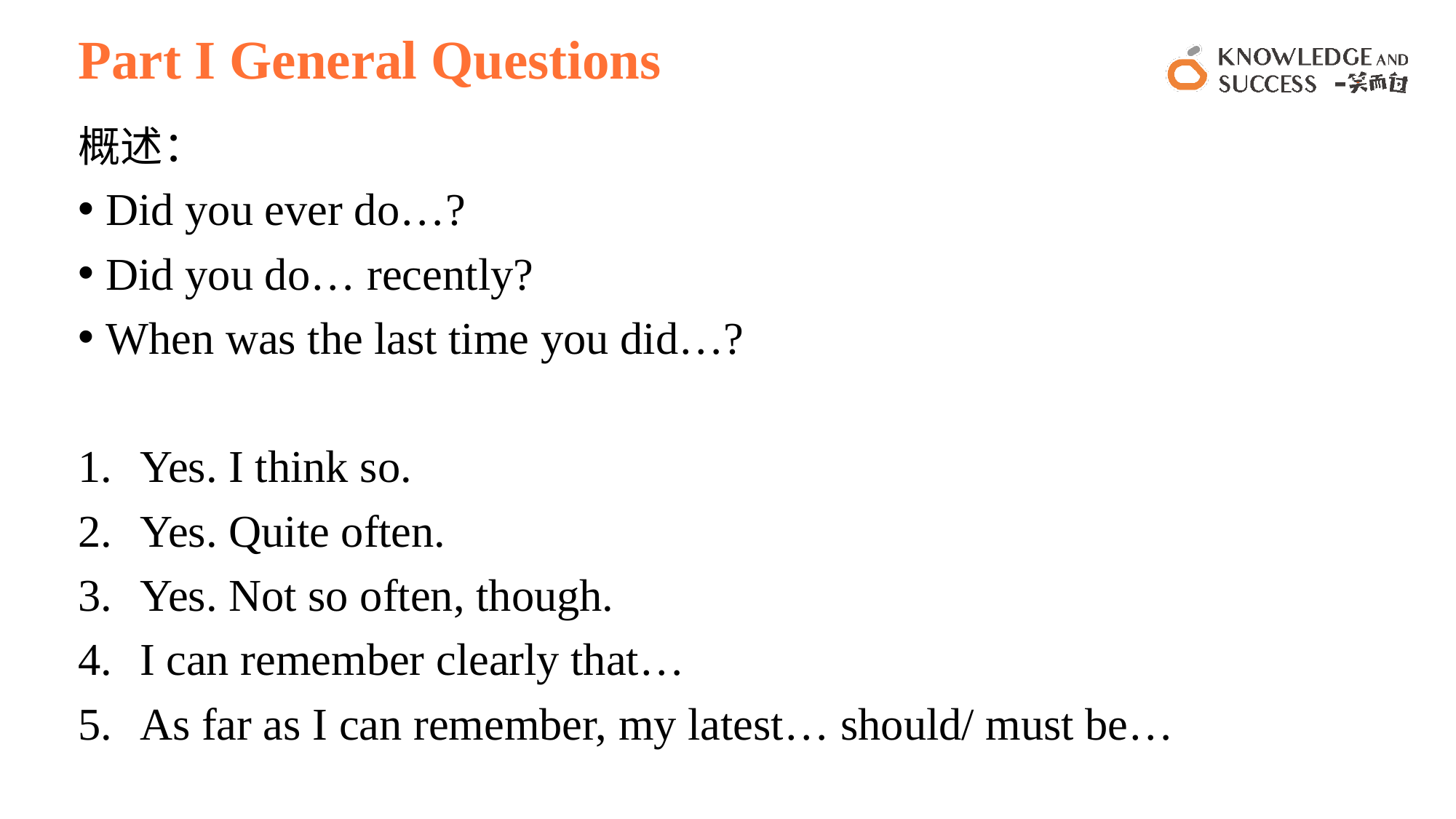

# Part I General Questions
概述：
Did you ever do…?
Did you do… recently?
When was the last time you did…?

Yes. I think so.
Yes. Quite often.
Yes. Not so often, though.
I can remember clearly that…
As far as I can remember, my latest… should/ must be…